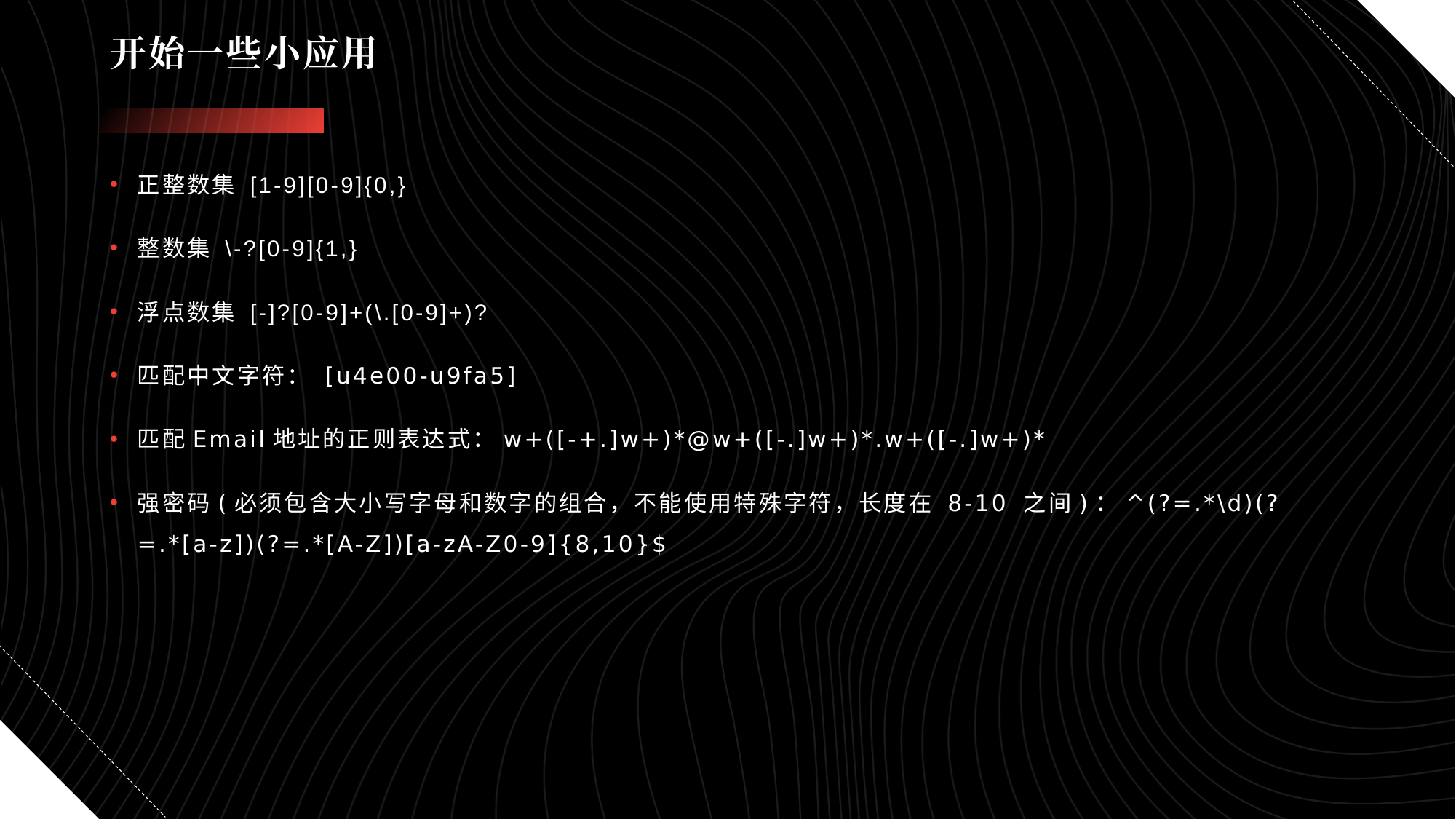

# 开始一些小应用
正整数集 [1-9][0-9]{0,}
整数集 \-?[0-9]{1,}
浮点数集 [-]?[0-9]+(\.[0-9]+)?
匹配中文字符： [u4e00-u9fa5]
匹配Email地址的正则表达式：w+([-+.]w+)*@w+([-.]w+)*.w+([-.]w+)*
强密码(必须包含大小写字母和数字的组合，不能使用特殊字符，长度在 8-10 之间)：^(?=.*\d)(?=.*[a-z])(?=.*[A-Z])[a-zA-Z0-9]{8,10}$